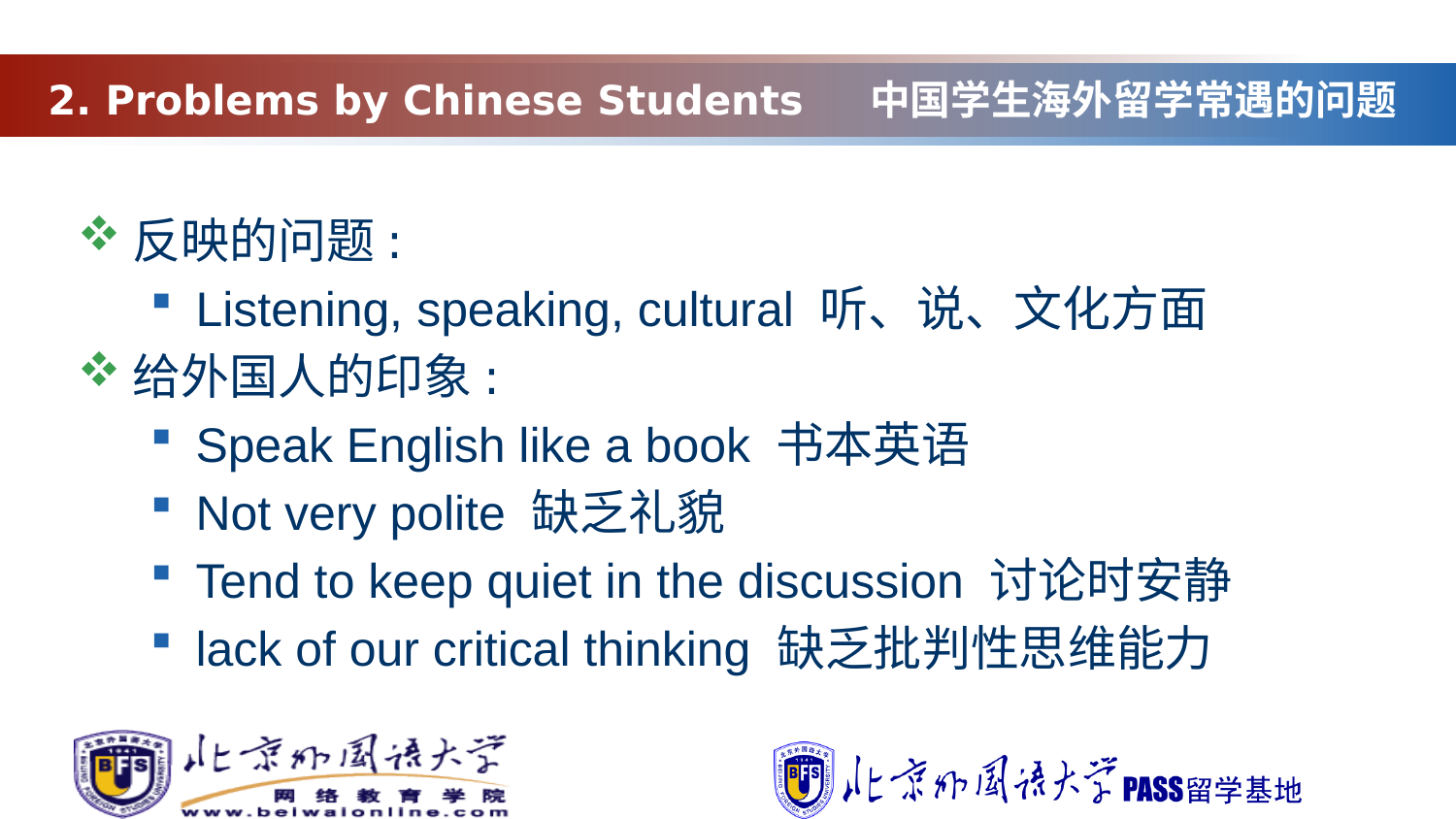

2. Problems by Chinese Students    中国学生海外留学常遇的问题
反映的问题:
Listening, speaking, cultural 听、说、文化方面
给外国人的印象:
Speak English like a book 书本英语
Not very polite 缺乏礼貌
Tend to keep quiet in the discussion 讨论时安静
lack of our critical thinking 缺乏批判性思维能力